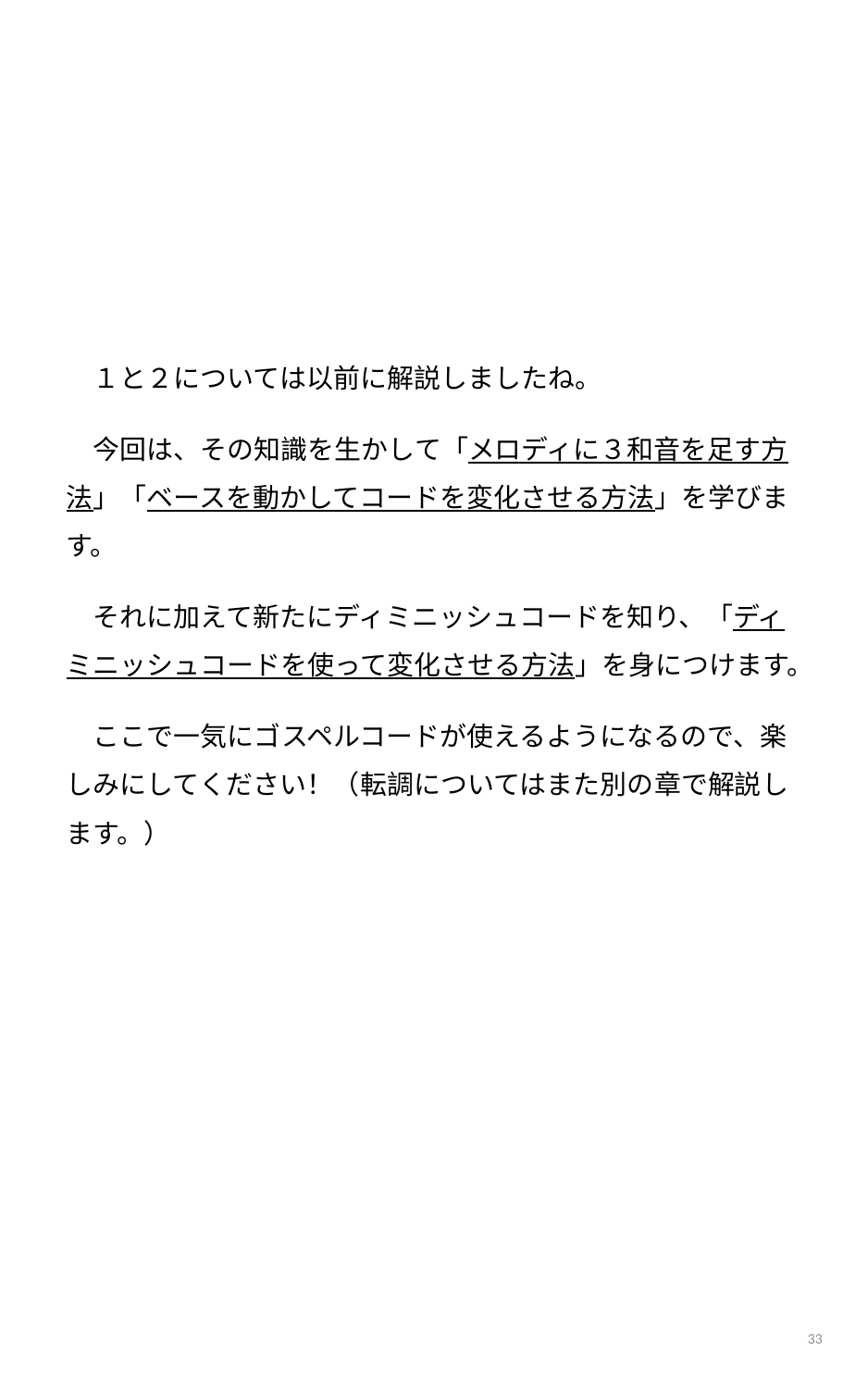

１と２については以前に解説しましたね。
　今回は、その知識を生かして「メロディに３和音を足す方法」「ベースを動かしてコードを変化させる方法」を学びます。
　それに加えて新たにディミニッシュコードを知り、「ディミニッシュコードを使って変化させる方法」を身につけます。
　ここで一気にゴスペルコードが使えるようになるので、楽しみにしてください！（転調についてはまた別の章で解説します。）

33